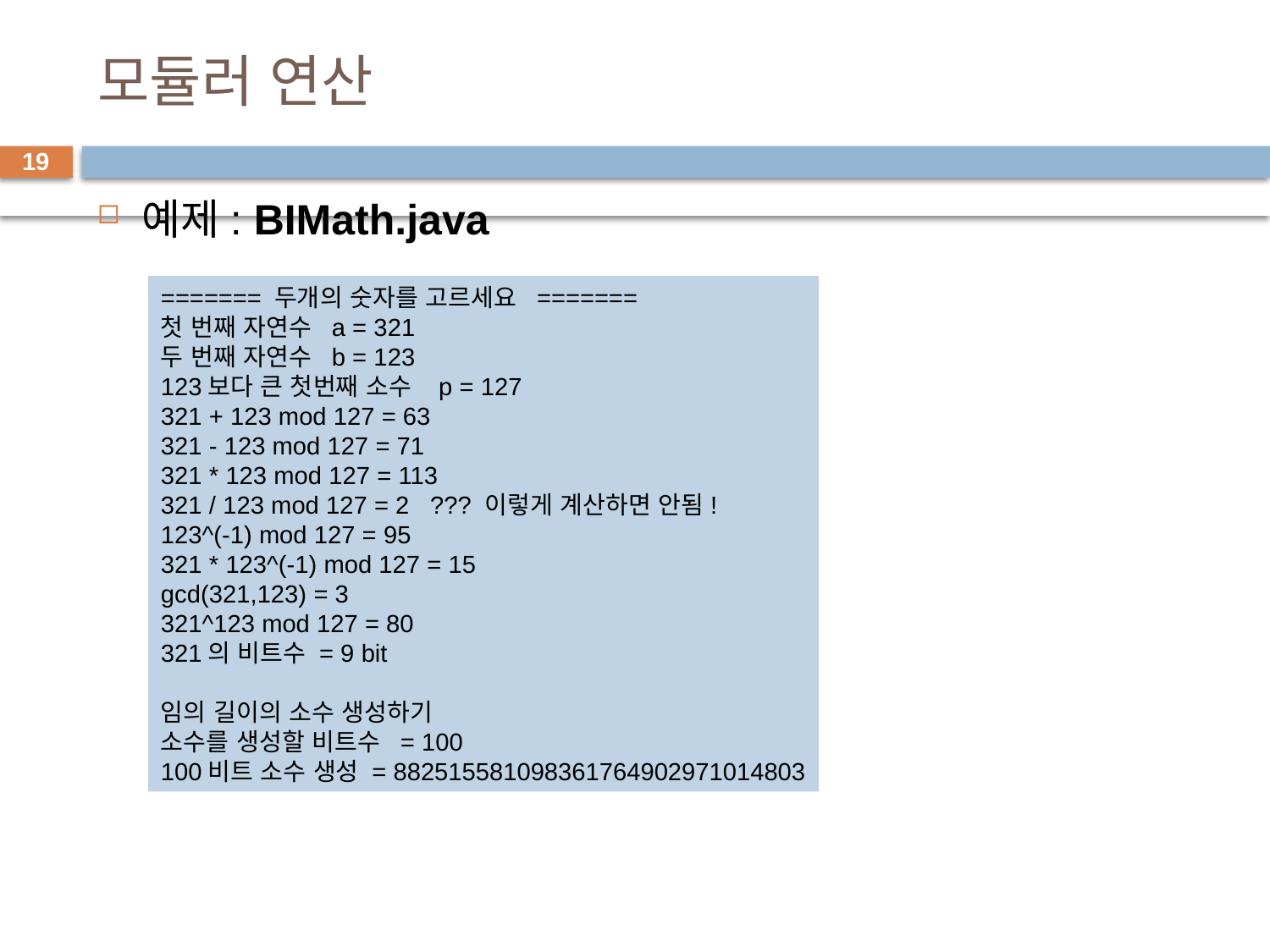

# 모듈러 연산
19
예제: BIMath.java
======= 두개의 숫자를 고르세요  =======
첫 번째 자연수  a = 321
두 번째 자연수  b = 123
123보다 큰 첫번째 소수   p = 127
321 + 123 mod 127 = 63
321 - 123 mod 127 = 71
321 * 123 mod 127 = 113
321 / 123 mod 127 = 2   ??? 이렇게 계산하면 안됨!
123^(-1) mod 127 = 95
321 * 123^(-1) mod 127 = 15
gcd(321,123) = 3
321^123 mod 127 = 80
321의 비트수 = 9 bit

임의 길이의 소수 생성하기
소수를 생성할 비트수  = 100
100비트 소수 생성 = 882515581098361764902971014803